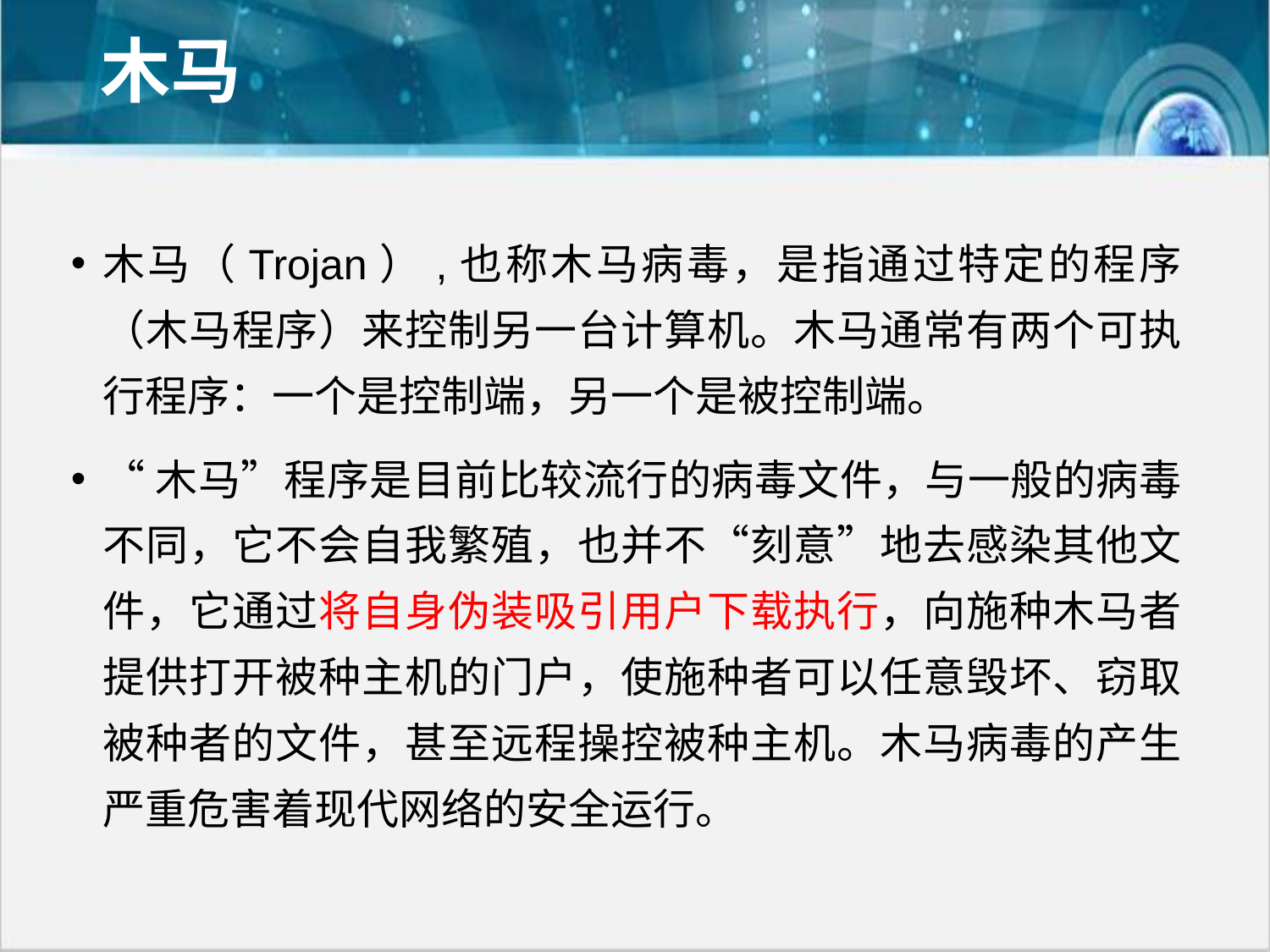

# 木马
木马（Trojan）,也称木马病毒，是指通过特定的程序（木马程序）来控制另一台计算机。木马通常有两个可执行程序：一个是控制端，另一个是被控制端。
“木马”程序是目前比较流行的病毒文件，与一般的病毒不同，它不会自我繁殖，也并不“刻意”地去感染其他文件，它通过将自身伪装吸引用户下载执行，向施种木马者提供打开被种主机的门户，使施种者可以任意毁坏、窃取被种者的文件，甚至远程操控被种主机。木马病毒的产生严重危害着现代网络的安全运行。